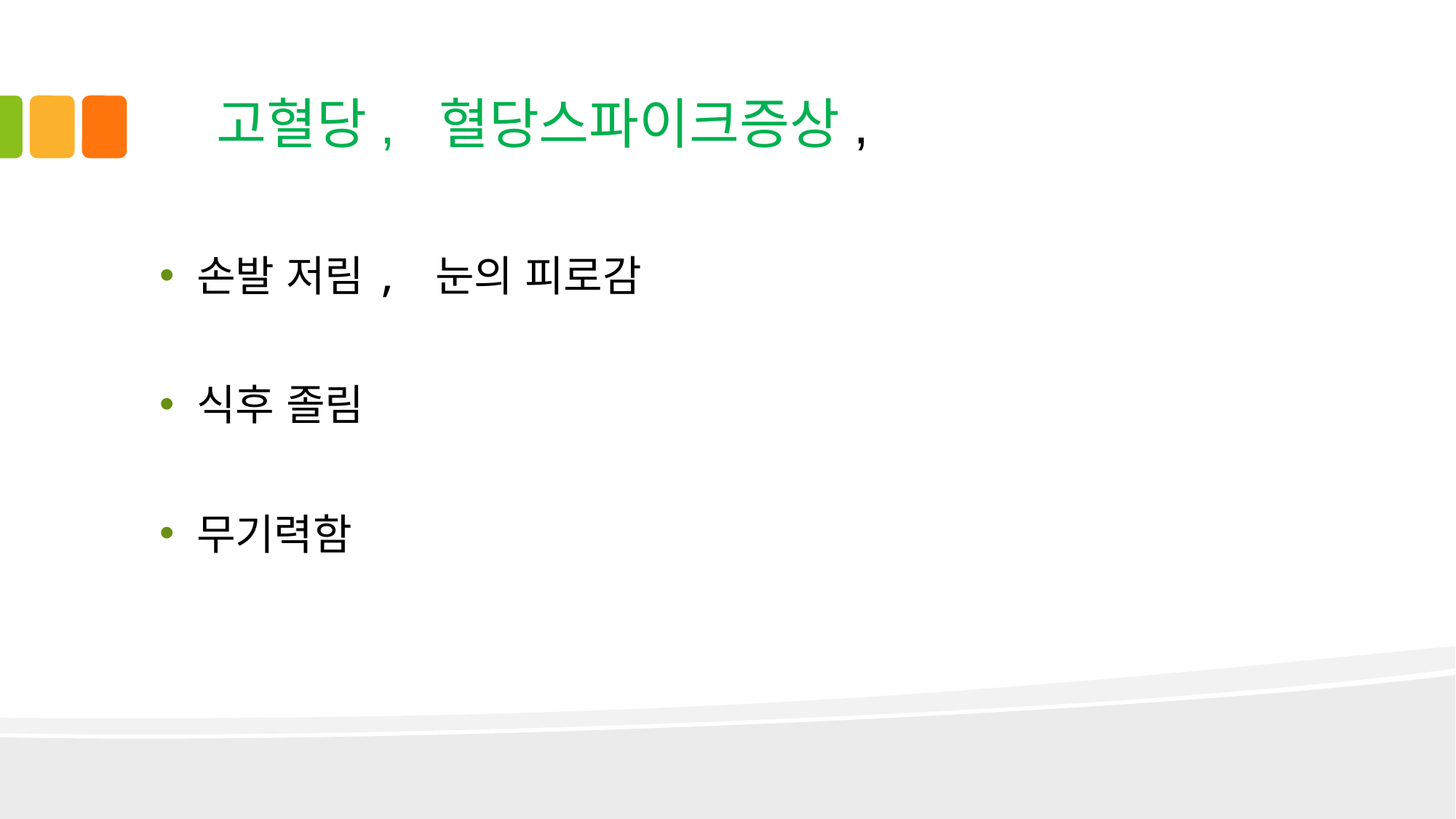

# 고혈당,  혈당스파이크증상,
손발 저림, 눈의 피로감
식후 졸림
무기력함